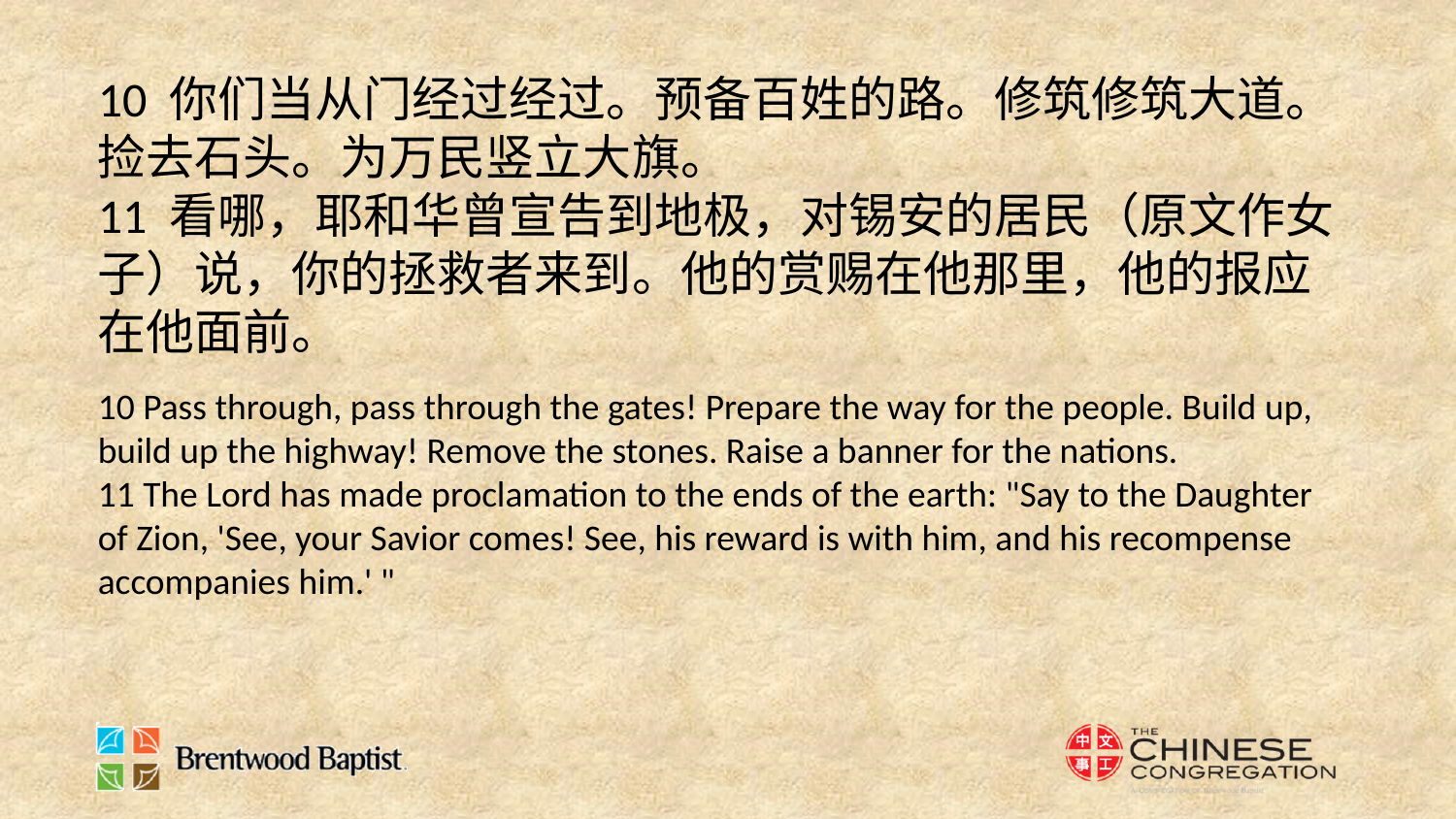

10 你们当从门经过经过。预备百姓的路。修筑修筑大道。捡去石头。为万民竖立大旗。
11 看哪，耶和华曾宣告到地极，对锡安的居民（原文作女子）说，你的拯救者来到。他的赏赐在他那里，他的报应在他面前。

10 Pass through, pass through the gates! Prepare the way for the people. Build up, build up the highway! Remove the stones. Raise a banner for the nations.
11 The Lord has made proclamation to the ends of the earth: "Say to the Daughter of Zion, 'See, your Savior comes! See, his reward is with him, and his recompense accompanies him.' "